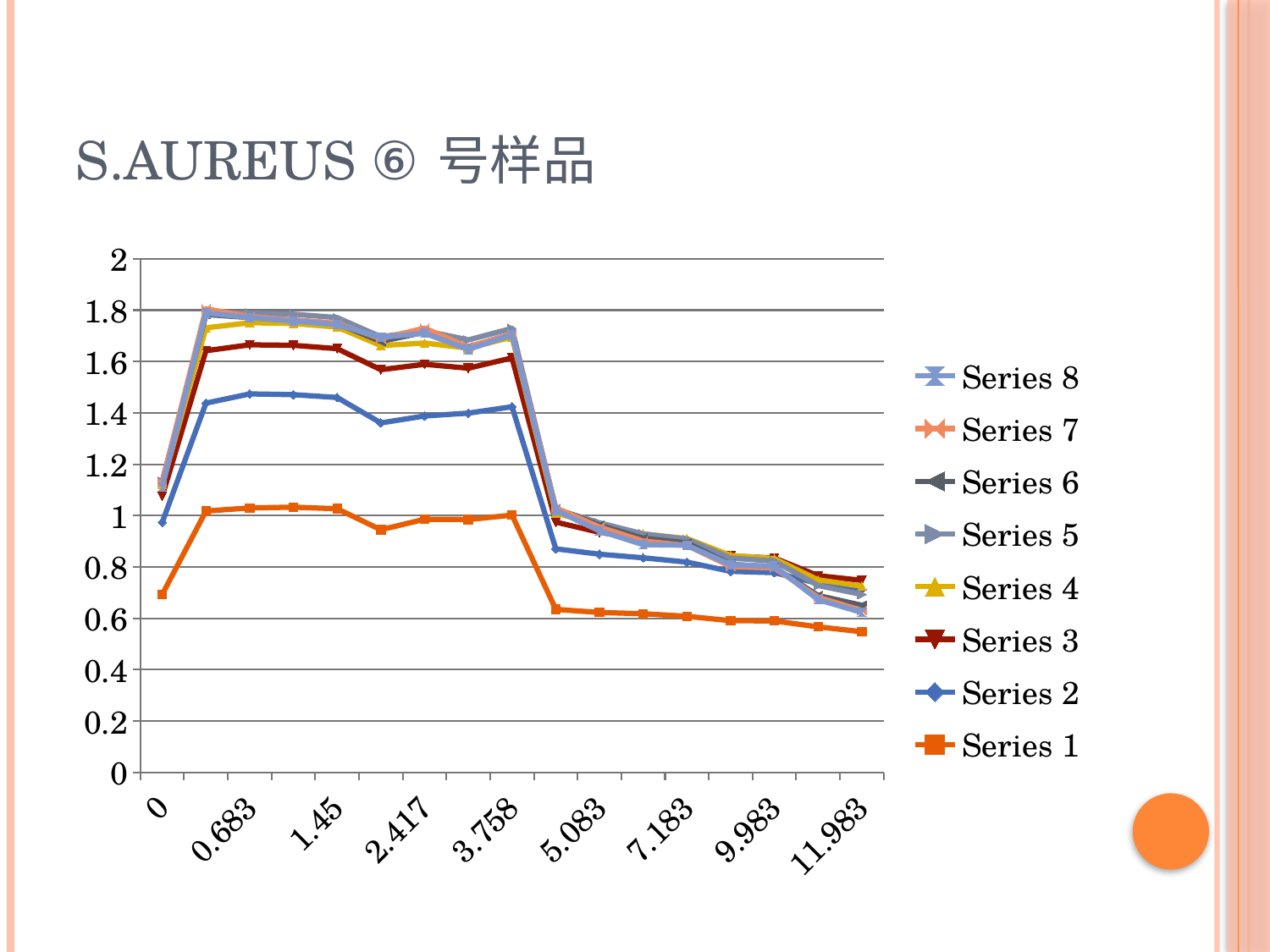

# S.aureus ⑥号样品

### Chart

| Category | Series 1 | Series 2 | Series 3 | Series 4 | Series 5 | Series 6 | Series 7 | Series 8 |
|---|---|---|---|---|---|---|---|---|
| 0 | 0.693 | 0.2810000000000001 | 0.10199999999999998 | 0.04500000000000001 | 0.012999999999999998 | -0.005000000000000003 | -0.0010000000000000007 | -0.01600000000000001 |
| 0.38300000000000017 | 1.018 | 0.42000000000000015 | 0.20400000000000001 | 0.08900000000000007 | 0.055000000000000014 | -0.0030000000000000014 | 0.022 | -0.01600000000000001 |
| 0.68300000000000005 | 1.03 | 0.444 | 0.191 | 0.08600000000000002 | 0.037 | -0.017 | 0.004000000000000003 | -0.004000000000000003 |
| 1.0329999999999993 | 1.0329999999999993 | 0.43800000000000017 | 0.192 | 0.085 | 0.036 | -0.024 | 0.0020000000000000013 | -0.004000000000000003 |
| 1.45 | 1.0269999999999992 | 0.43300000000000016 | 0.19 | 0.08400000000000005 | 0.037 | -0.023 | 0.0010000000000000007 | -0.005000000000000003 |
| 1.9500000000000006 | 0.945 | 0.41600000000000015 | 0.20700000000000007 | 0.09400000000000003 | 0.034 | -0.018 | 0.010999999999999998 | 0.005000000000000003 |
| 2.4169999999999985 | 0.986 | 0.402 | 0.201 | 0.08300000000000005 | 0.048 | -0.006000000000000003 | 0.01600000000000001 | -0.02000000000000001 |
| 3.05 | 0.985 | 0.41400000000000015 | 0.17500000000000004 | 0.07800000000000001 | 0.03200000000000002 | -0.027000000000000014 | -0.0010000000000000007 | -0.009000000000000003 |
| 3.758 | 1.002 | 0.4220000000000002 | 0.19 | 0.081 | 0.034 | -0.022 | 0.0010000000000000007 | -0.004000000000000003 |
| 4.383 | 0.6350000000000003 | 0.23600000000000004 | 0.10400000000000002 | 0.03500000000000001 | 0.014999999999999998 | 0.0030000000000000014 | 0.0020000000000000013 | -0.009000000000000003 |
| 5.0830000000000002 | 0.6230000000000003 | 0.227 | 0.085 | 0.029 | 0.008000000000000007 | -0.009000000000000003 | -0.007000000000000003 | -0.014999999999999998 |
| 5.9829999999999997 | 0.6180000000000003 | 0.21800000000000008 | 0.07300000000000001 | 0.02000000000000001 | 0.0 | -0.017 | -0.010999999999999998 | -0.014 |
| 7.1829999999999972 | 0.6080000000000003 | 0.21100000000000008 | 0.077 | 0.014999999999999998 | -0.0030000000000000014 | -0.014 | -0.010000000000000005 | 0.0010000000000000007 |
| 8.4550000000000054 | 0.591 | 0.192 | 0.060000000000000026 | 0.0020000000000000013 | -0.010000000000000005 | -0.024 | -0.009000000000000003 | 0.007000000000000003 |
| 9.9830000000000005 | 0.59 | 0.18800000000000008 | 0.05700000000000002 | -0.0020000000000000013 | -0.010000000000000005 | -0.025 | -0.0020000000000000013 | 0.007000000000000003 |
| 10.983000000000002 | 0.567 | 0.169 | 0.030000000000000002 | -0.01600000000000001 | -0.022 | -0.039000000000000014 | -0.007000000000000003 | -0.009000000000000003 |
| 11.983000000000002 | 0.548 | 0.164 | 0.036 | -0.023 | -0.03200000000000002 | -0.04200000000000002 | -0.02000000000000001 | -0.008000000000000007 |